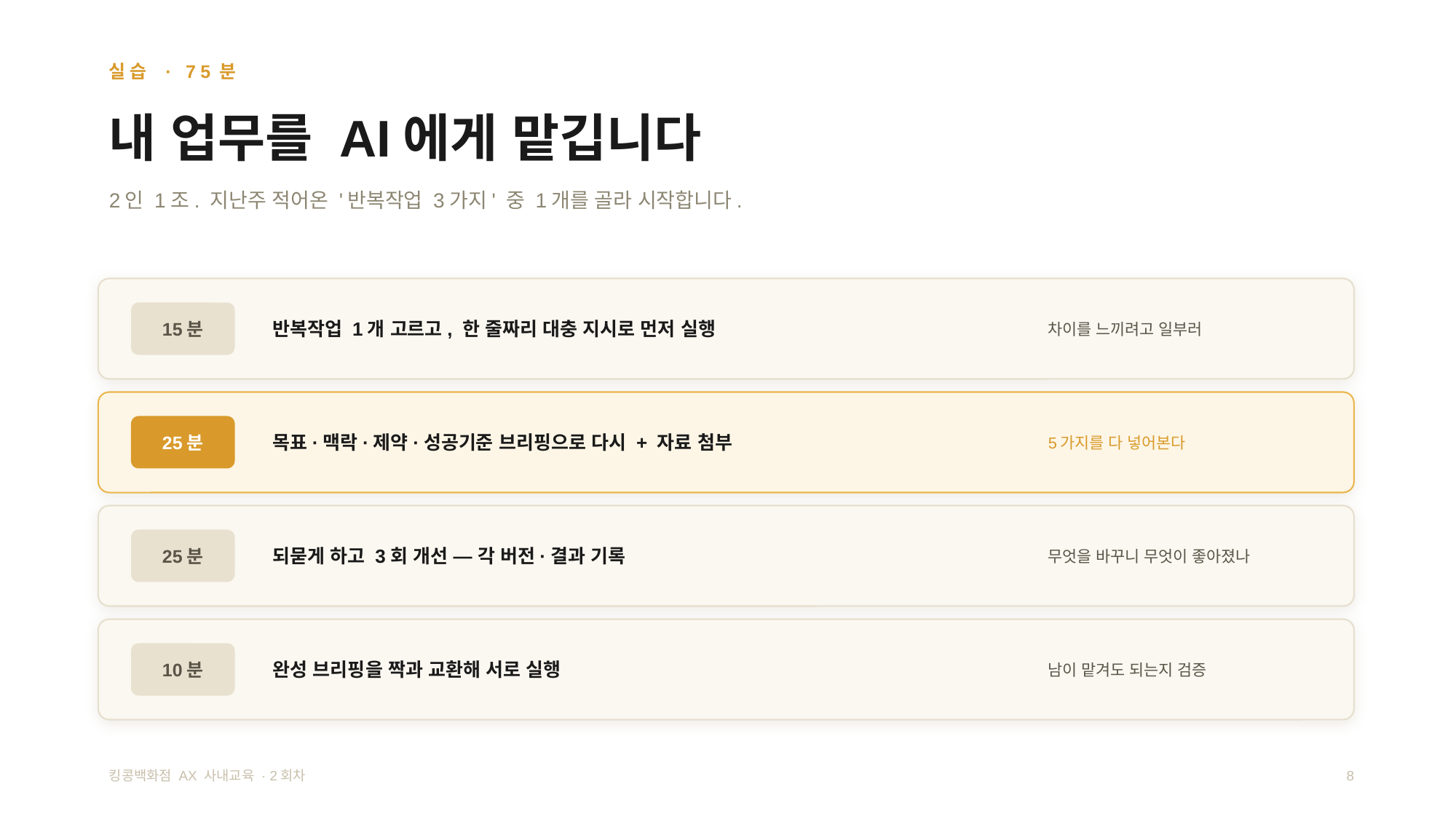

실습 · 75분
내 업무를 AI에게 맡깁니다
2인 1조. 지난주 적어온 '반복작업 3가지' 중 1개를 골라 시작합니다.

반복작업 1개 고르고, 한 줄짜리 대충 지시로 먼저 실행
차이를 느끼려고 일부러

15분

목표·맥락·제약·성공기준 브리핑으로 다시 + 자료 첨부
5가지를 다 넣어본다

25분

되묻게 하고 3회 개선 — 각 버전·결과 기록
무엇을 바꾸니 무엇이 좋아졌나

25분

완성 브리핑을 짝과 교환해 서로 실행
남이 맡겨도 되는지 검증

10분
킹콩백화점 AX 사내교육 · 2회차
8